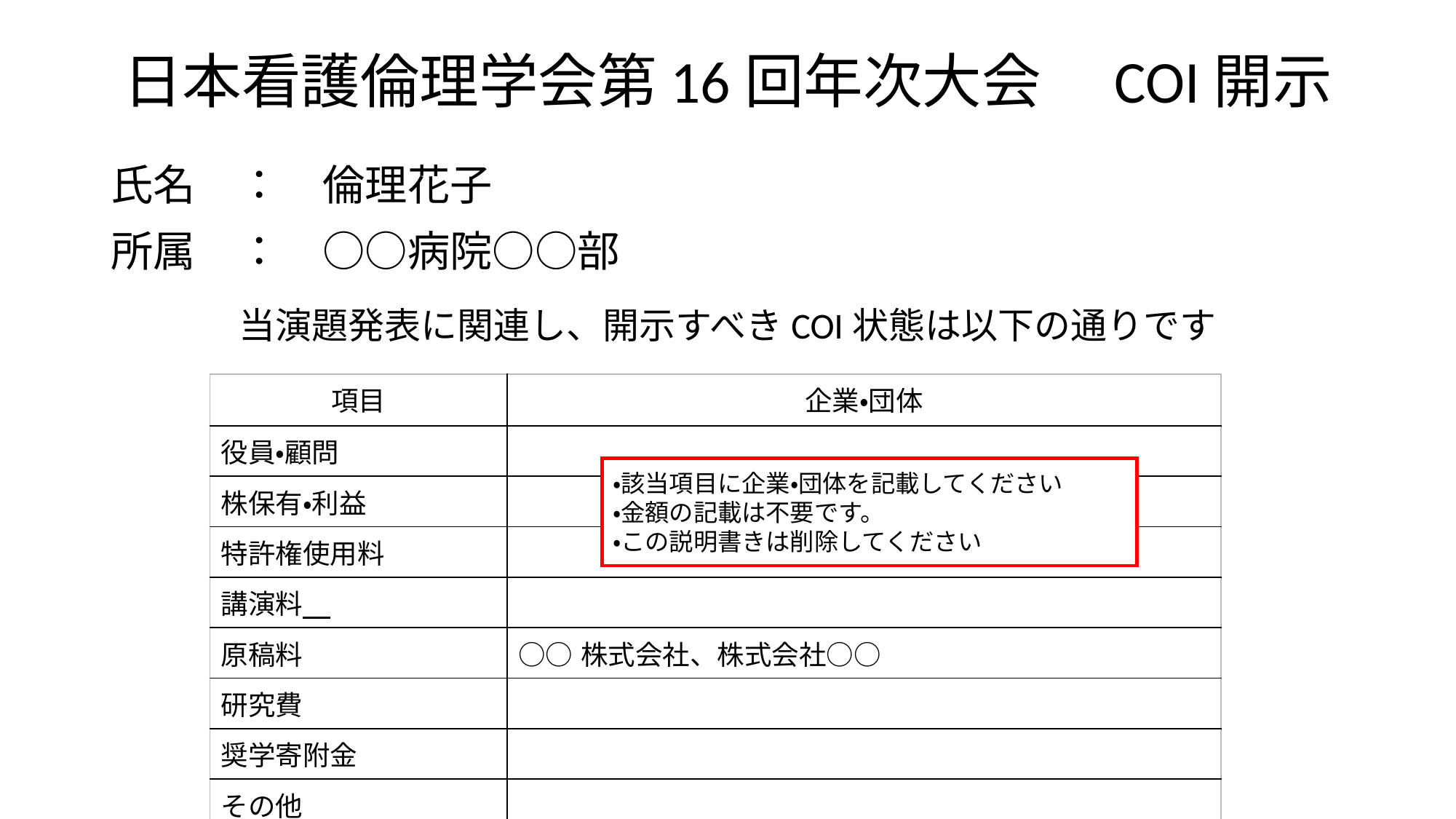

# 日本看護倫理学会第16回年次大会　COI開示
氏名　：　倫理花子
所属　：　○○病院○○部
当演題発表に関連し、開示すべきCOI状態は以下の通りです
| 項目 | 企業・団体 |
| --- | --- |
| 役員・顧問 |  |
| 株保有・利益 |  |
| 特許権使用料 |  |
| 講演料 |  |
| 原稿料 | ○○株式会社、株式会社○○ |
| 研究費 |  |
| 奨学寄附金 |  |
| その他 |  |
・該当項目に企業・団体を記載してください
・金額の記載は不要です。
・この説明書きは削除してください